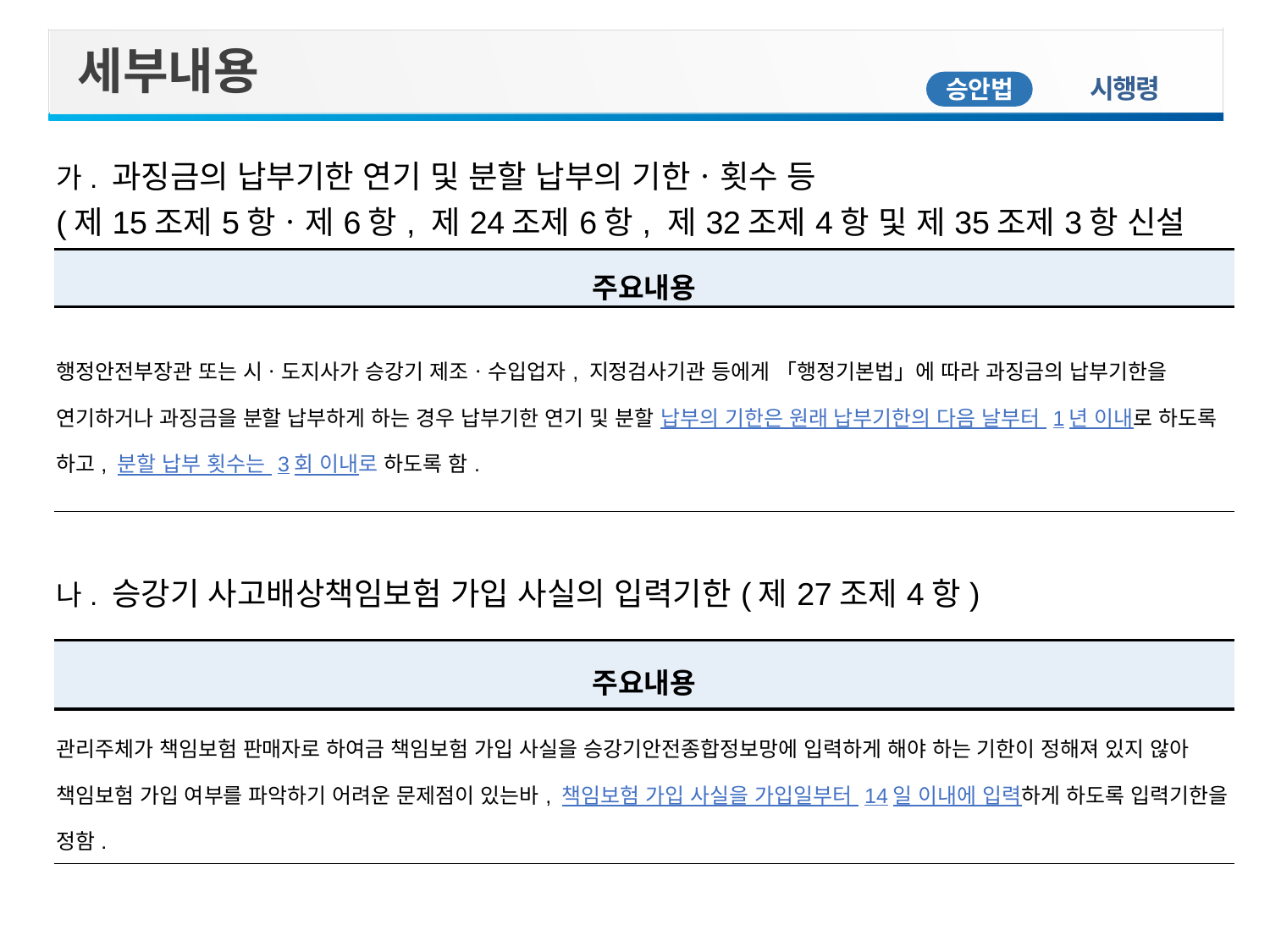

세부내용
시행령
승안법

| 가. 과징금의 납부기한 연기 및 분할 납부의 기한ㆍ횟수 등 (제15조제5항ㆍ제6항, 제24조제6항, 제32조제4항 및 제35조제3항 신설 |
| --- |
| 주요내용 |
| 행정안전부장관 또는 시ㆍ도지사가 승강기 제조ㆍ수입업자, 지정검사기관 등에게 「행정기본법」에 따라 과징금의 납부기한을 연기하거나 과징금을 분할 납부하게 하는 경우 납부기한 연기 및 분할 납부의 기한은 원래 납부기한의 다음 날부터 1년 이내로 하도록 하고, 분할 납부 횟수는 3회 이내로 하도록 함. |
| 나. 승강기 사고배상책임보험 가입 사실의 입력기한(제27조제4항) |
| --- |
| 주요내용 |
| 관리주체가 책임보험 판매자로 하여금 책임보험 가입 사실을 승강기안전종합정보망에 입력하게 해야 하는 기한이 정해져 있지 않아 책임보험 가입 여부를 파악하기 어려운 문제점이 있는바, 책임보험 가입 사실을 가입일부터 14일 이내에 입력하게 하도록 입력기한을 정함. |